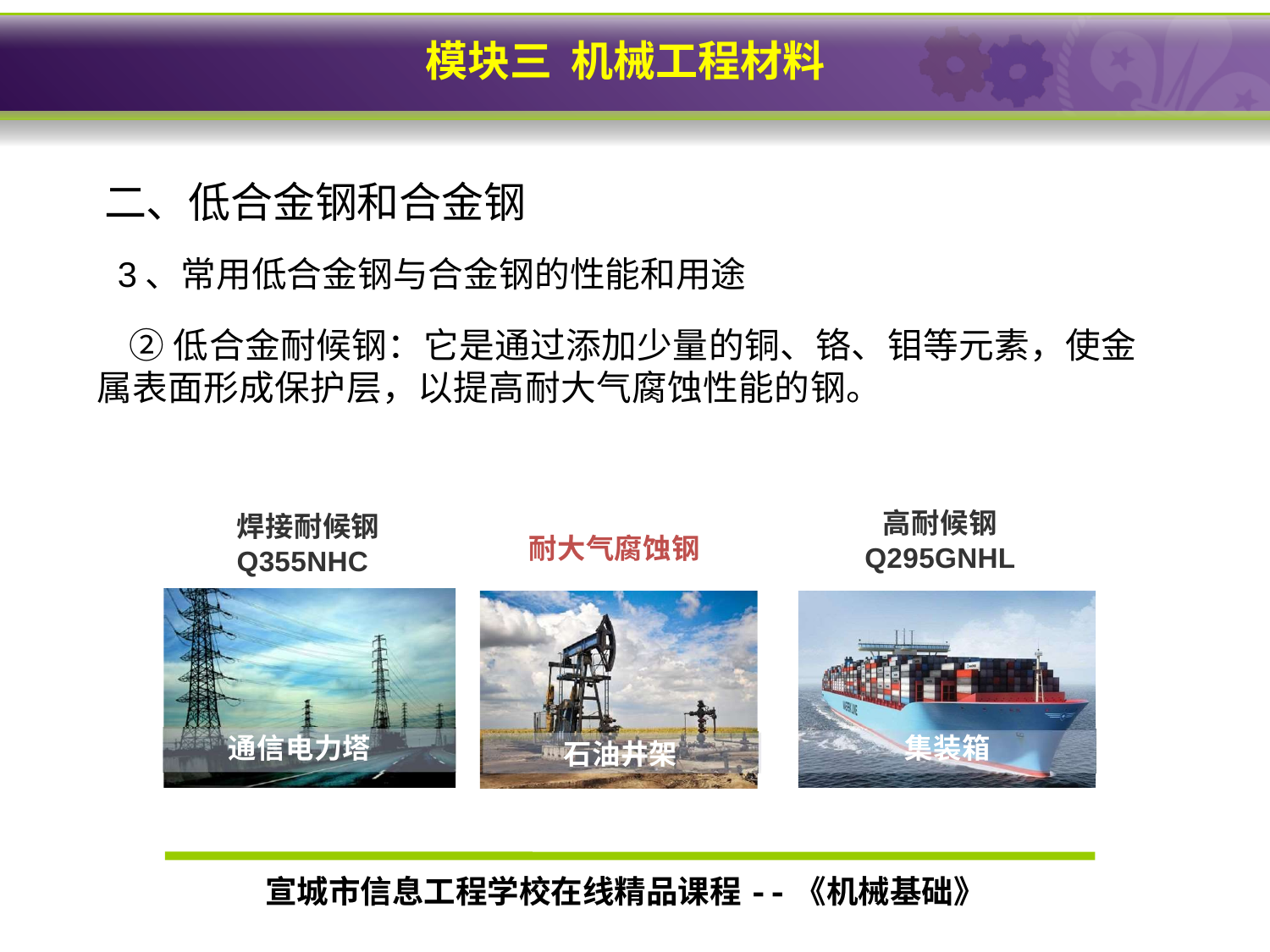

# 二、低合金钢和合金钢
3、常用低合金钢与合金钢的性能和用途
    ②低合金耐候钢：它是通过添加少量的铜、铬、钼等元素，使金属表面形成保护层，以提高耐大气腐蚀性能的钢。

高耐候钢
Q295GNHL
焊接耐候钢
Q355NHC
耐大气腐蚀钢

通信电力塔
集装箱

石油井架